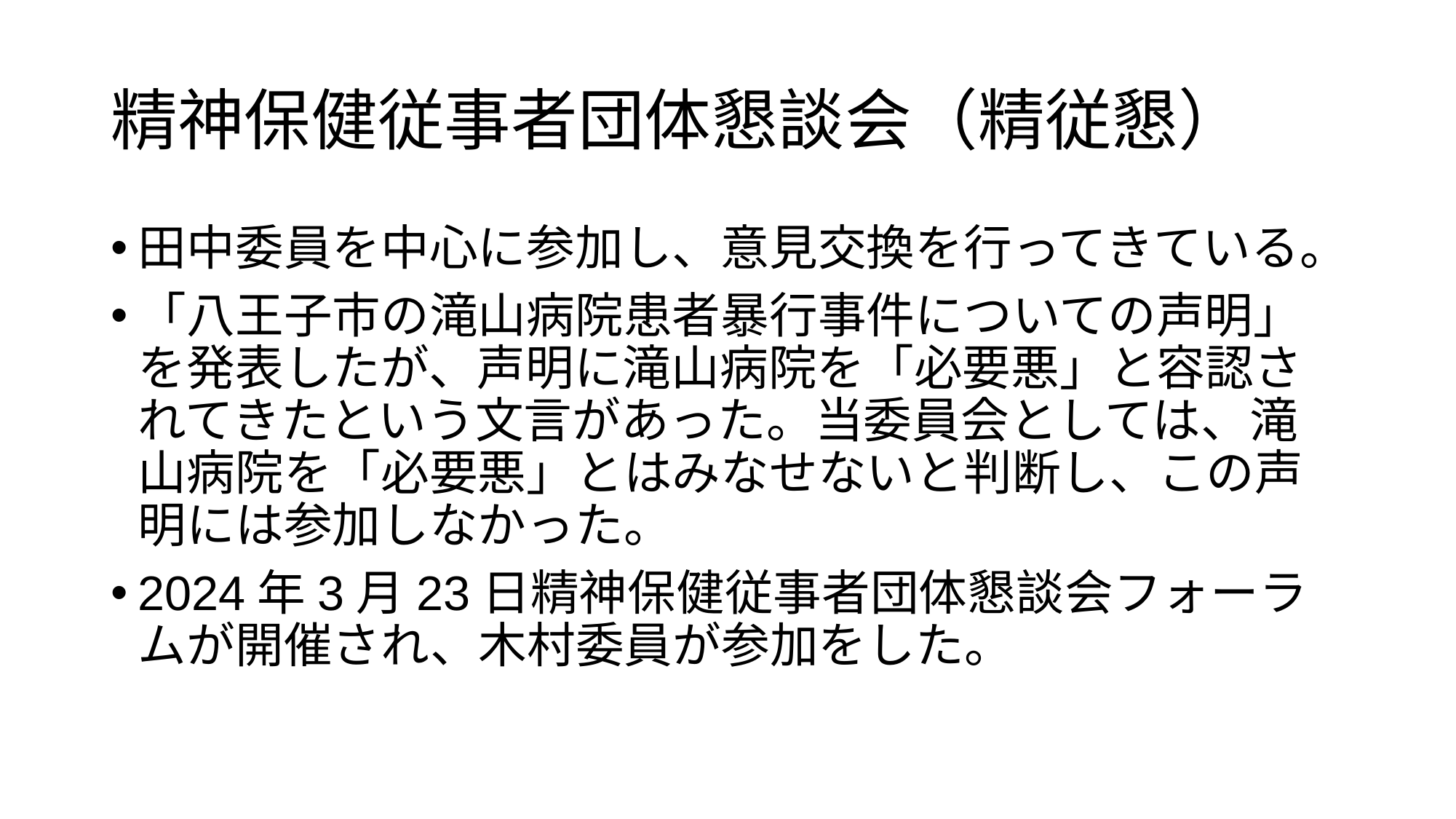

# 精神保健従事者団体懇談会（精従懇）
田中委員を中心に参加し、意見交換を行ってきている。
「八王子市の滝山病院患者暴行事件についての声明」を発表したが、声明に滝山病院を「必要悪」と容認されてきたという文言があった。当委員会としては、滝山病院を「必要悪」とはみなせないと判断し、この声明には参加しなかった。
2024年3月23日精神保健従事者団体懇談会フォーラムが開催され、木村委員が参加をした。